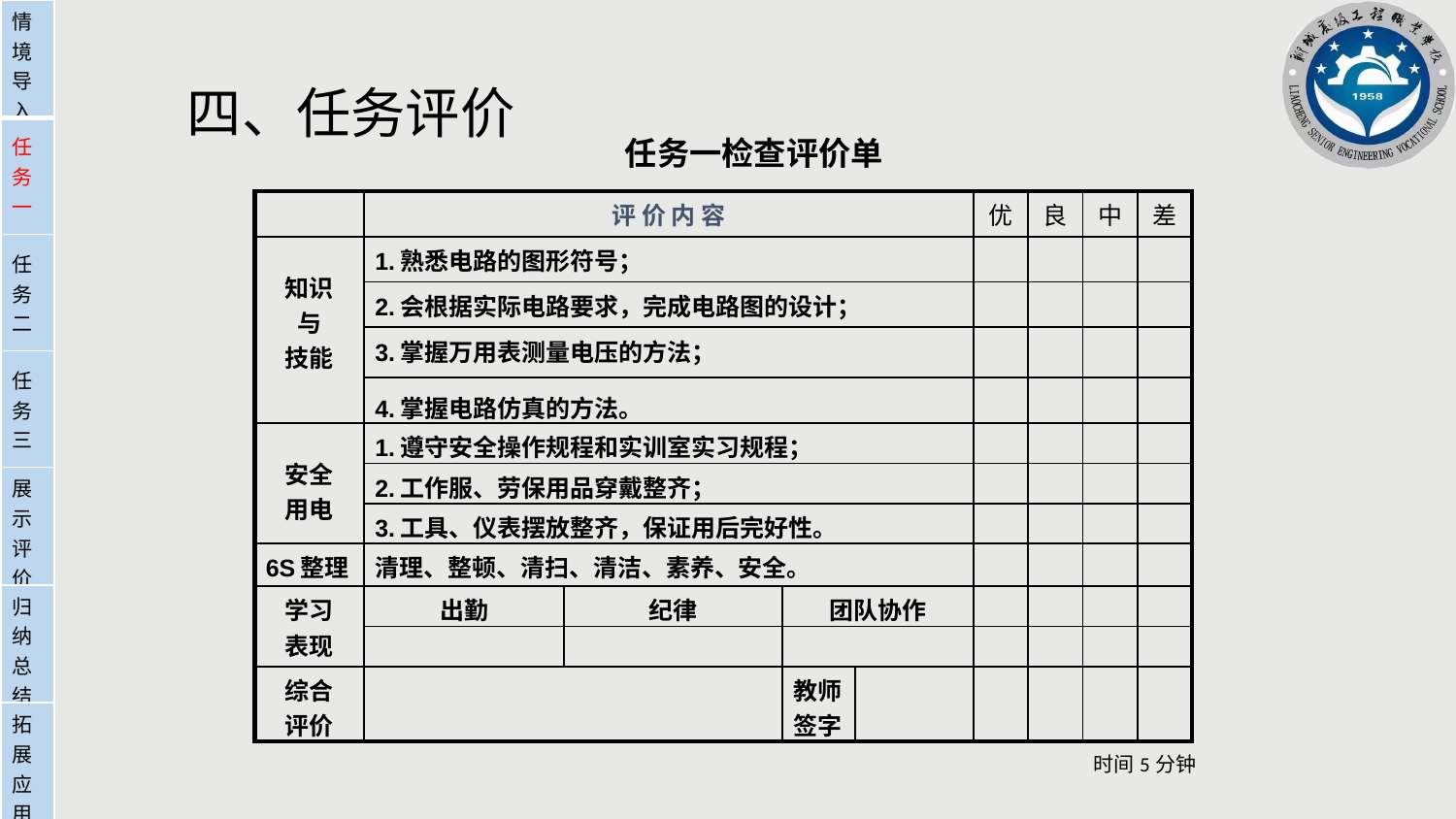

| 情境导入 |
| --- |
| 任务一 |
| 任务二 |
| 任务三 |
| 展示评价 |
| 归纳总结 |
| 拓展应用 |
四、任务评价
任务一检查评价单
|  | 评 价 内 容 |  |  |  | 优 | 良 | 中 | 差 |
| --- | --- | --- | --- | --- | --- | --- | --- | --- |
| 知识 与 技能 | 1.熟悉电路的图形符号； |  |  |  |  |  |  |  |
|  | 2.会根据实际电路要求，完成电路图的设计； |  |  |  |  |  |  |  |
|  | 3.掌握万用表测量电压的方法； |  |  |  |  |  |  |  |
|  | 4.掌握电路仿真的方法。 |  |  |  |  |  |  |  |
| 安全 用电 | 1.遵守安全操作规程和实训室实习规程； |  |  |  |  |  |  |  |
|  | 2.工作服、劳保用品穿戴整齐； |  |  |  |  |  |  |  |
|  | 3.工具、仪表摆放整齐，保证用后完好性。 |  |  |  |  |  |  |  |
| 6S整理 | 清理、整顿、清扫、清洁、素养、安全。 |  |  |  |  |  |  |  |
| 学习 表现 | 出勤 | 纪律 | 团队协作 |  |  |  |  |  |
|  |  |  |  |  |  |  |  |  |
| 综合 评价 |  |  | 教师 签字 |  |  |  |  |  |
时间5分钟
28